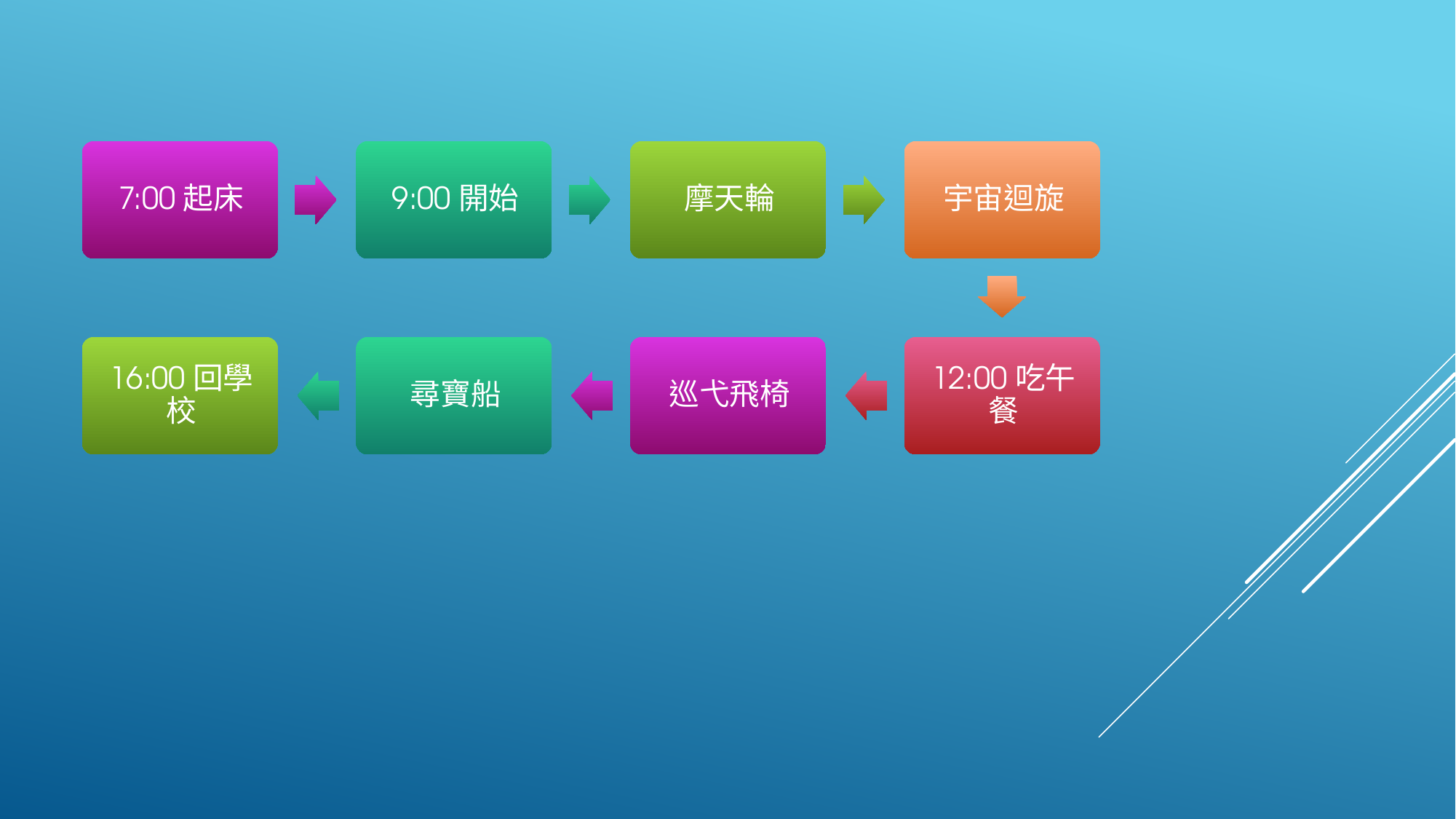

7:00起床

9:00開始

摩天輪

宇宙迴旋

12:00吃午餐

巡弋飛椅

尋寶船

16:00回學校
#